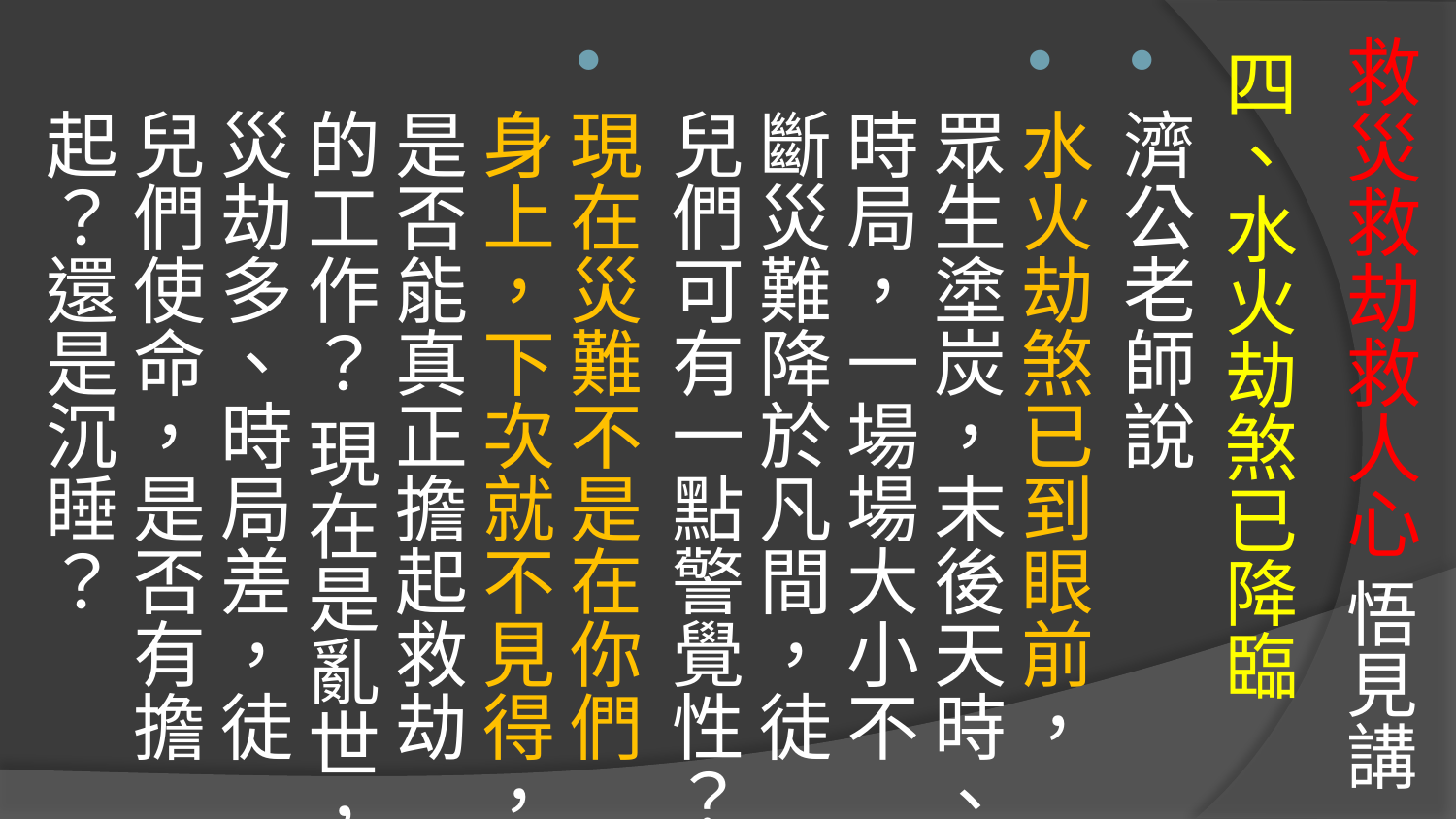

四、水火劫煞已降臨
濟公老師說
水火劫煞已到眼前，眾生塗炭，末後天時、時局，一場場大小不斷災難降於凡間，徒兒們可有一點警覺性？
現在災難不是在你們身上，下次就不見得，是否能真正擔起救劫的工作？ 現在是亂世，災劫多、時局差，徒兒們使命，是否有擔起？還是沉睡？
# 救災救劫救人心 悟見講